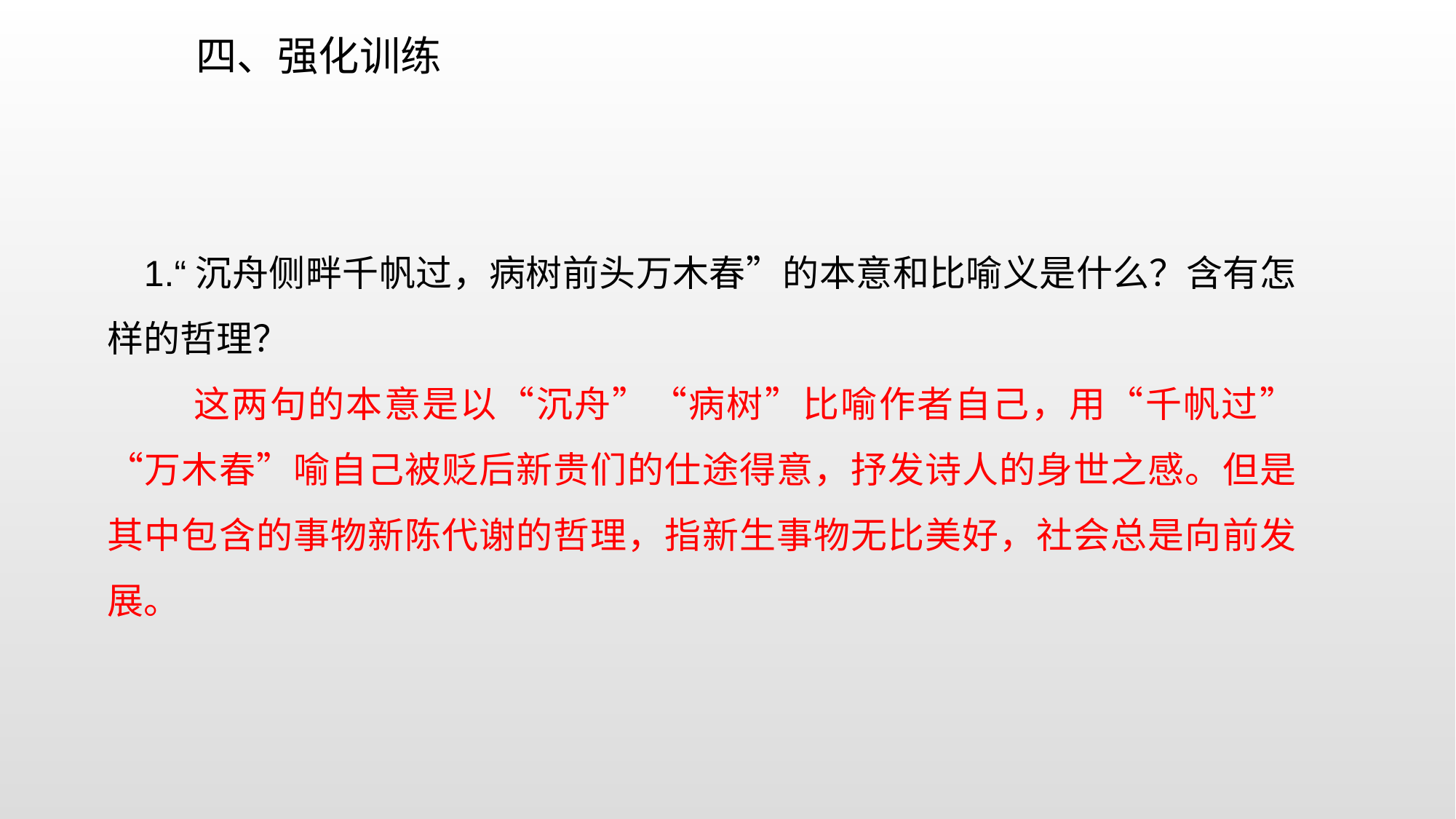

四、强化训练
1.“沉舟侧畔千帆过，病树前头万木春”的本意和比喻义是什么？含有怎样的哲理？
    这两句的本意是以“沉舟”“病树”比喻作者自己，用“千帆过”“万木春”喻自己被贬后新贵们的仕途得意，抒发诗人的身世之感。但是其中包含的事物新陈代谢的哲理，指新生事物无比美好，社会总是向前发展。